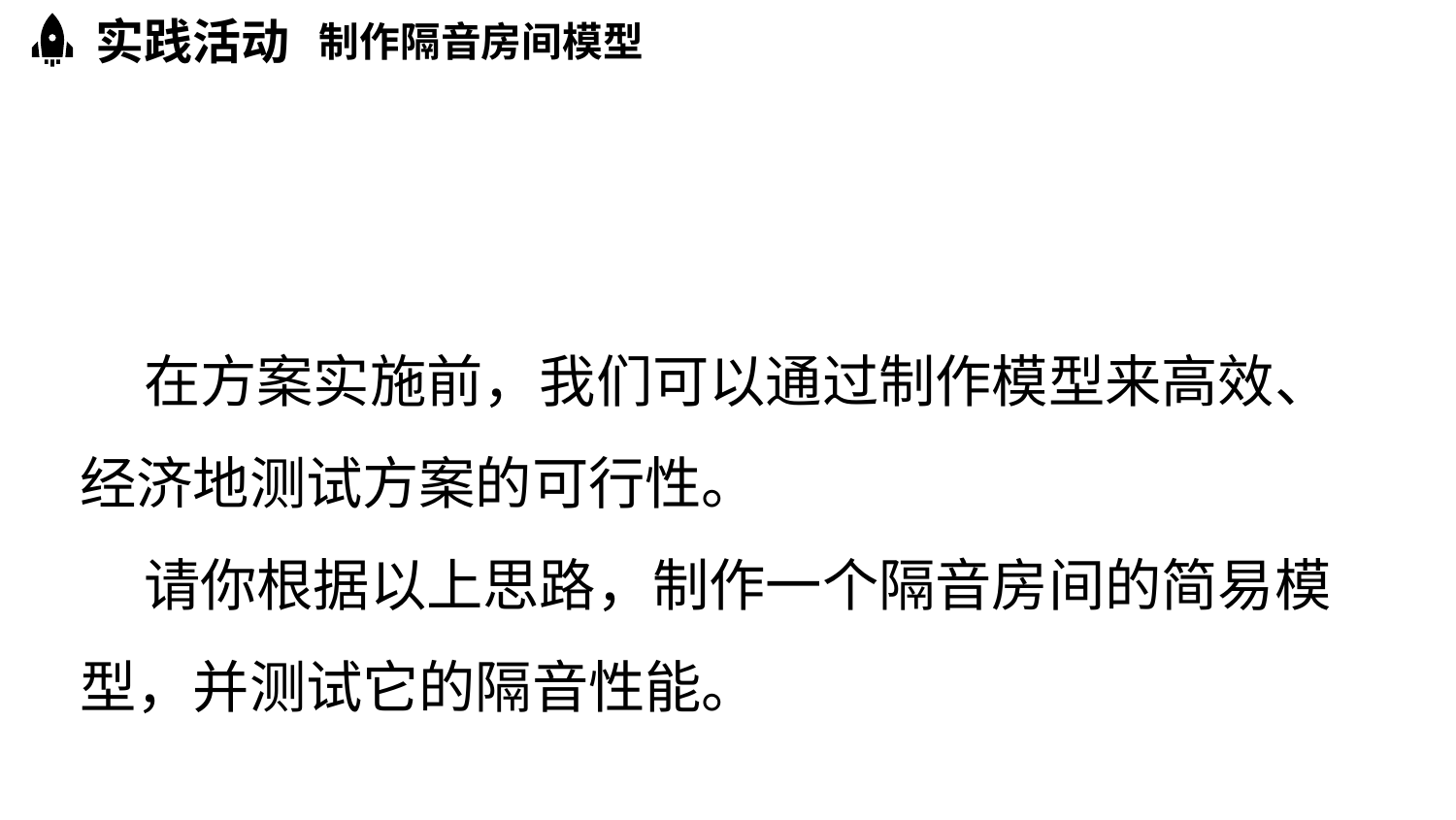

实践活动

制作隔音房间模型
    在方案实施前，我们可以通过制作模型来高效、经济地测试方案的可行性。
    请你根据以上思路，制作一个隔音房间的简易模型，并测试它的隔音性能。